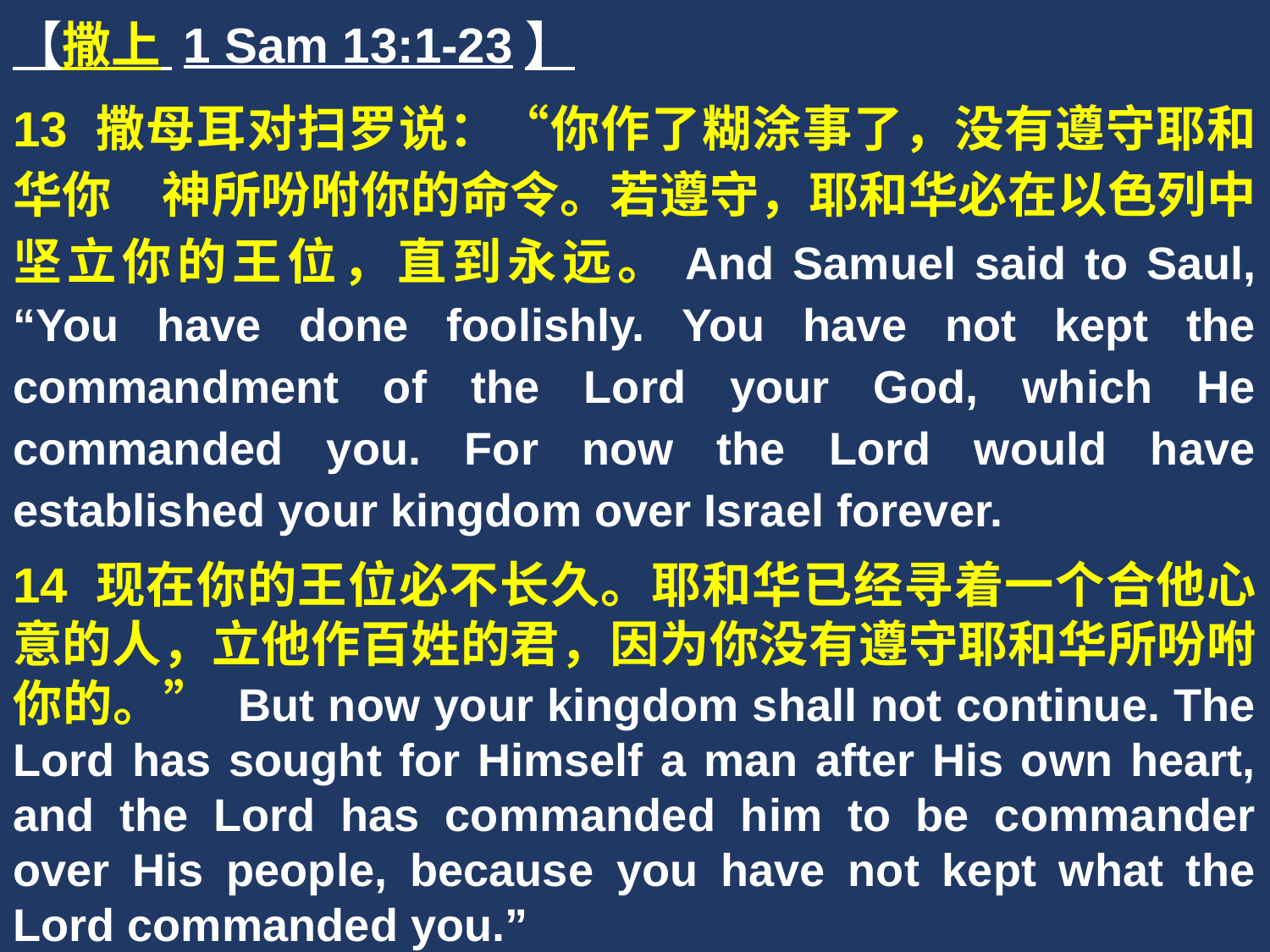

【撒上 1 Sam 13:1-23】
13 撒母耳对扫罗说：“你作了糊涂事了，没有遵守耶和华你　神所吩咐你的命令。若遵守，耶和华必在以色列中坚立你的王位，直到永远。And Samuel said to Saul, “You have done foolishly. You have not kept the commandment of the Lord your God, which He commanded you. For now the Lord would have established your kingdom over Israel forever.
14 现在你的王位必不长久。耶和华已经寻着一个合他心意的人，立他作百姓的君，因为你没有遵守耶和华所吩咐你的。” But now your kingdom shall not continue. The Lord has sought for Himself a man after His own heart, and the Lord has commanded him to be commander over His people, because you have not kept what the Lord commanded you.”